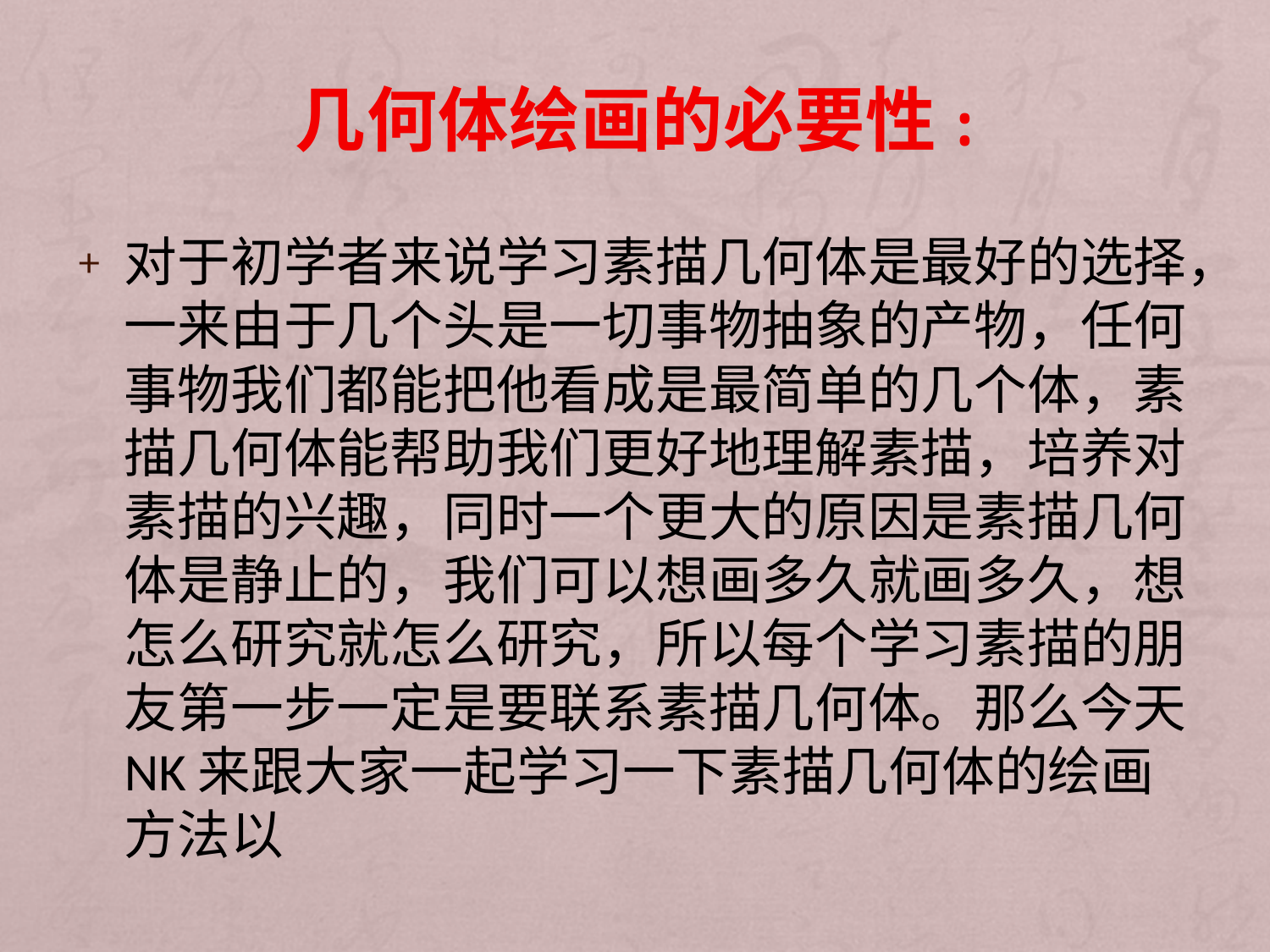

# 几何体绘画的必要性:
对于初学者来说学习素描几何体是最好的选择，一来由于几个头是一切事物抽象的产物，任何事物我们都能把他看成是最简单的几个体，素描几何体能帮助我们更好地理解素描，培养对素描的兴趣，同时一个更大的原因是素描几何体是静止的，我们可以想画多久就画多久，想怎么研究就怎么研究，所以每个学习素描的朋友第一步一定是要联系素描几何体。那么今天NK来跟大家一起学习一下素描几何体的绘画方法以